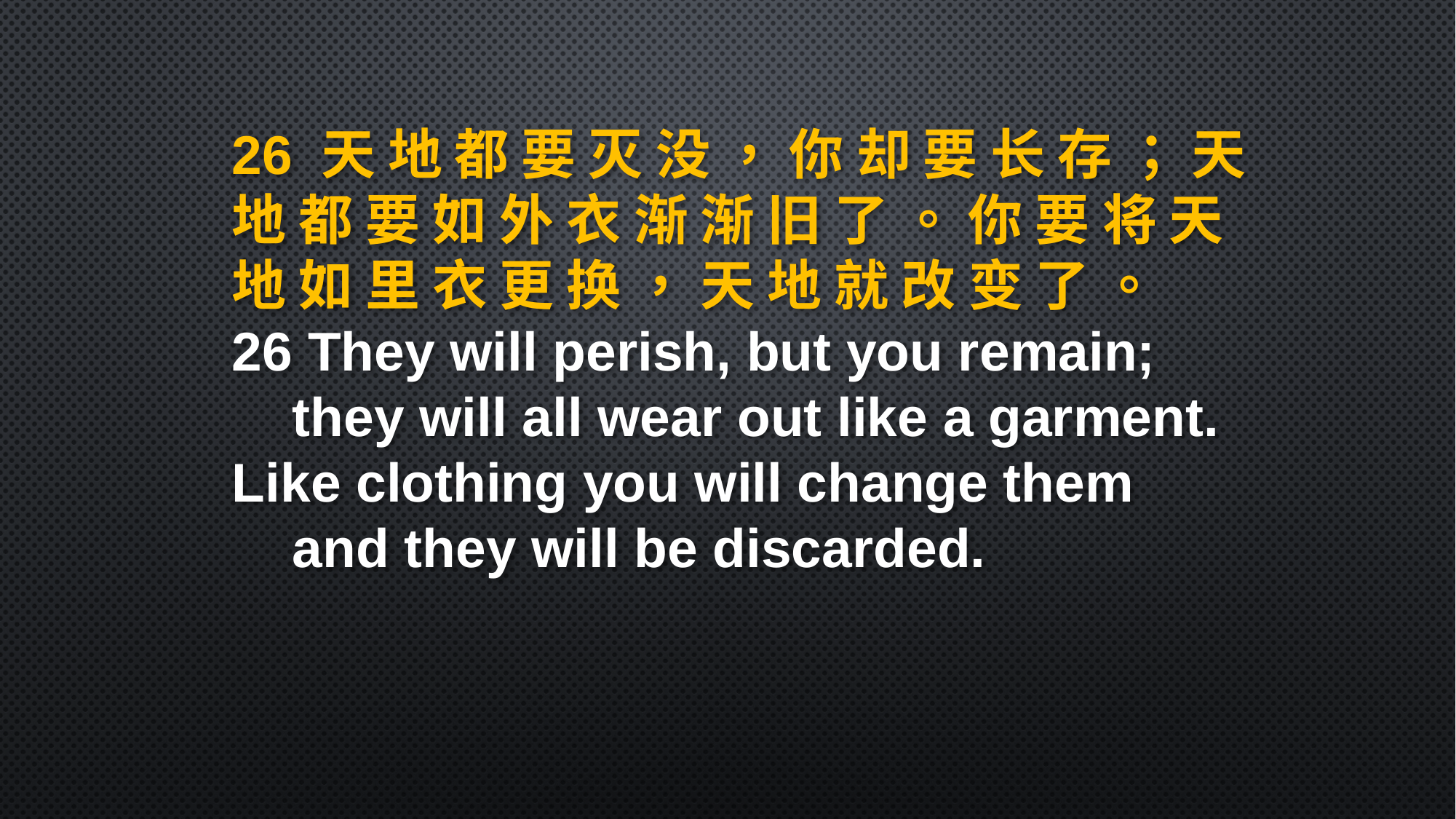

26 天 地 都 要 灭 没 ， 你 却 要 长 存 ； 天 地 都 要 如 外 衣 渐 渐 旧 了 。 你 要 将 天 地 如 里 衣 更 换 ， 天 地 就 改 变 了 。
26 They will perish, but you remain;
    they will all wear out like a garment.
Like clothing you will change them
    and they will be discarded.